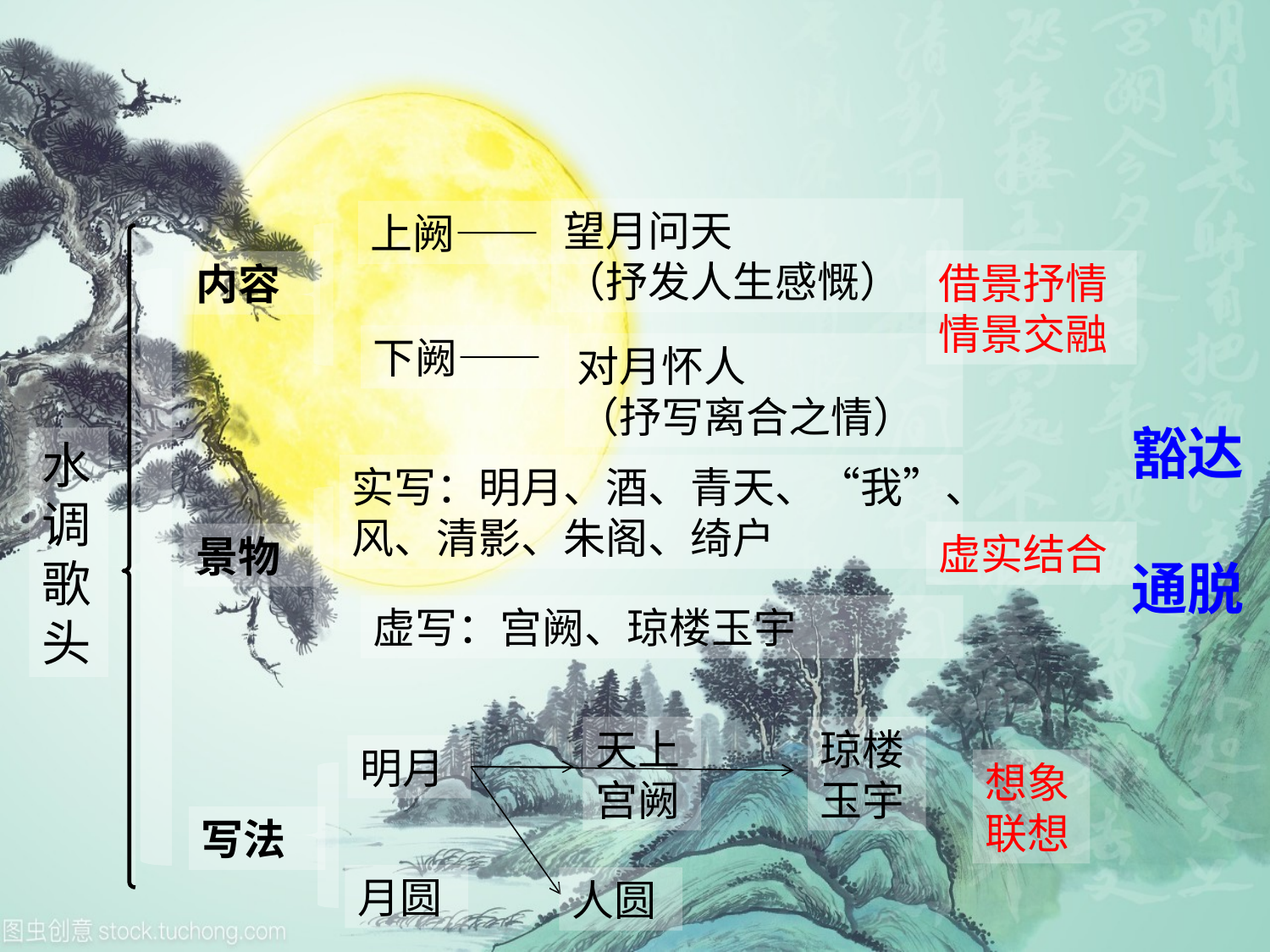

望月问天
（抒发人生感慨）
上阙——

借景抒情
情景交融
内容

下阙——
对月怀人
（抒写离合之情）
豁达

通脱
水调歌头
实写：明月、酒、青天、“我”、风、清影、朱阁、绮户

虚实结合
景物
虚写：宫阙、琼楼玉宇
天上宫阙
琼楼玉宇
明月
想象
联想

写法
月圆
人圆